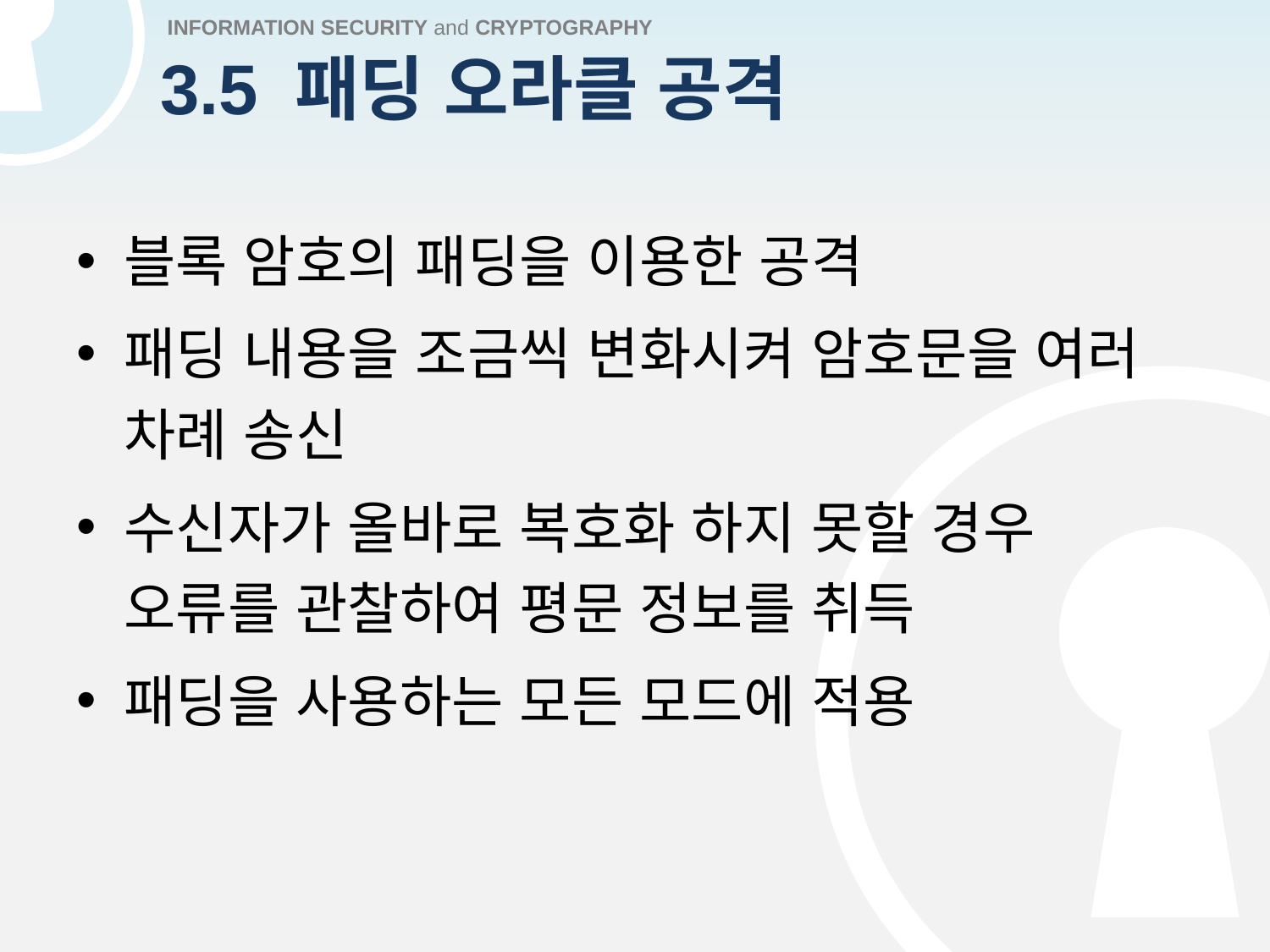

# 3.5 패딩 오라클 공격
블록 암호의 패딩을 이용한 공격
패딩 내용을 조금씩 변화시켜 암호문을 여러 차례 송신
수신자가 올바로 복호화 하지 못할 경우 오류를 관찰하여 평문 정보를 취득
패딩을 사용하는 모든 모드에 적용